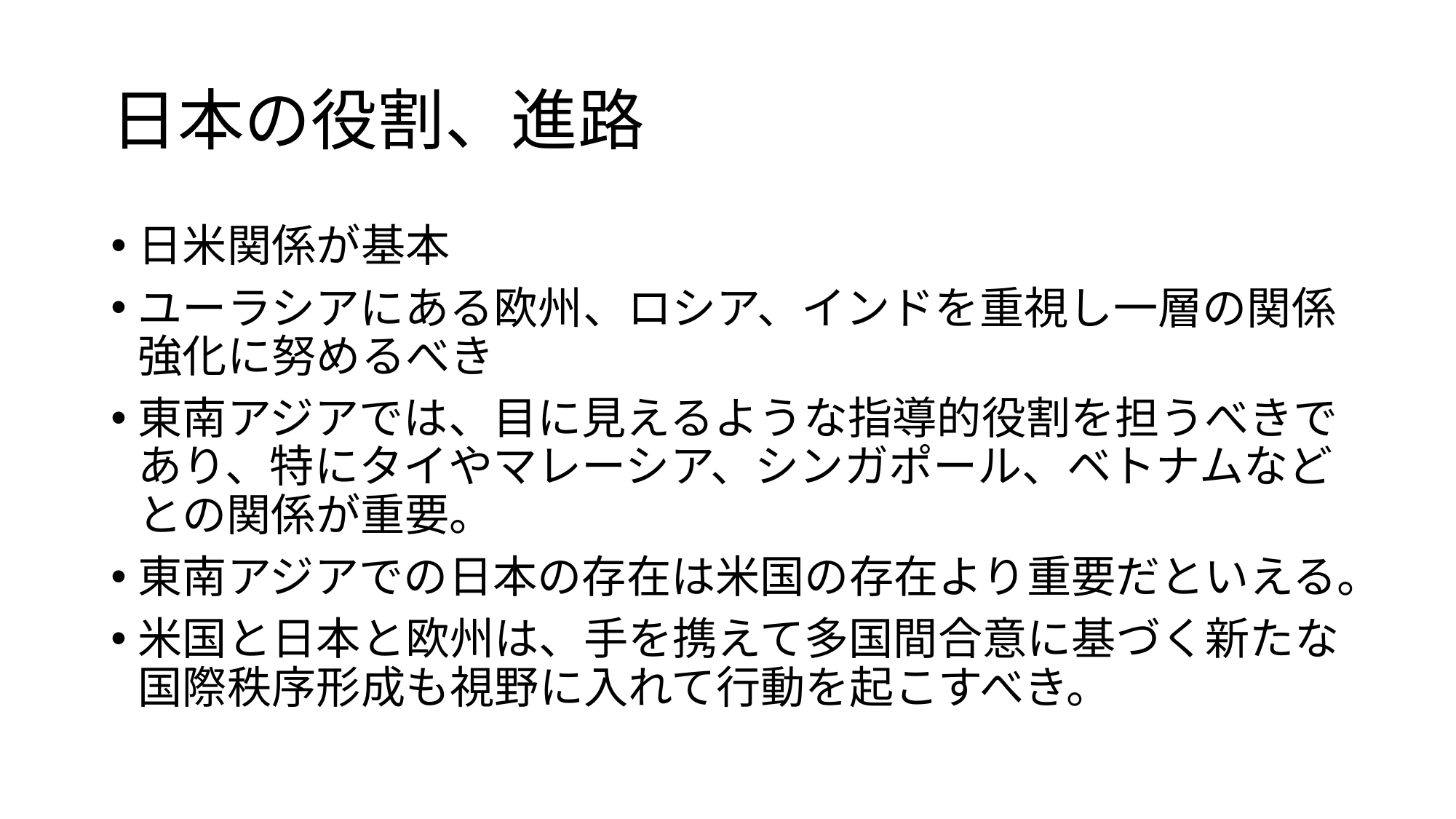

# 日本の役割、進路
日米関係が基本
ユーラシアにある欧州、ロシア、インドを重視し一層の関係強化に努めるべき
東南アジアでは、目に見えるような指導的役割を担うべきであり、特にタイやマレーシア、シンガポール、ベトナムなどとの関係が重要。
東南アジアでの日本の存在は米国の存在より重要だといえる。
米国と日本と欧州は、手を携えて多国間合意に基づく新たな国際秩序形成も視野に入れて行動を起こすべき。